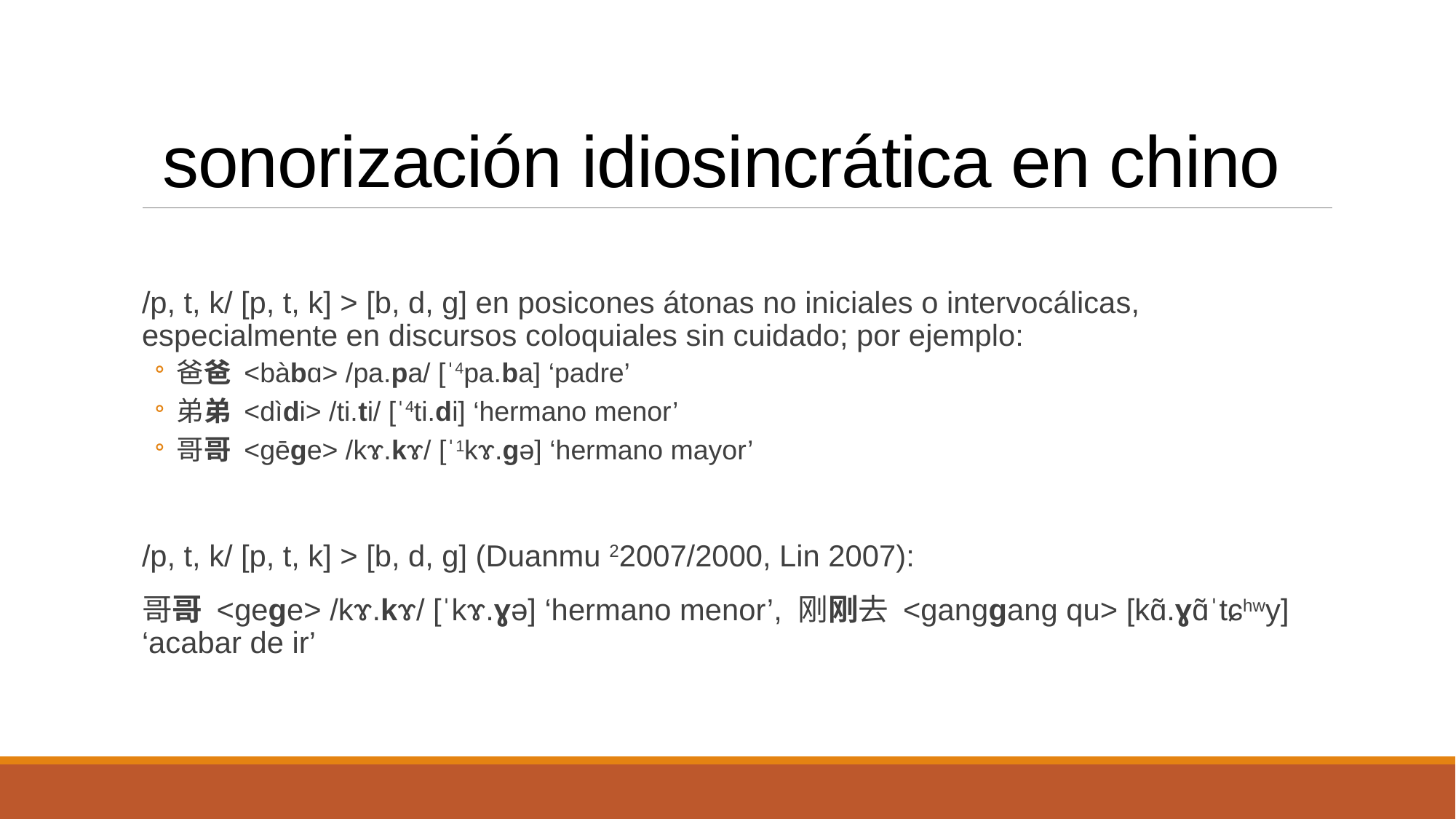

# sonorización idiosincrática en chino

/p, t, k/ [p, t, k] > [b, d, g] en posicones átonas no iniciales o intervocálicas, especialmente en discursos coloquiales sin cuidado; por ejemplo:
爸爸 <bàbɑ> /pa.pa/ [ˈ4pa.ba] ‘padre’
弟弟 <dìdi> /ti.ti/ [ˈ4ti.di] ‘hermano menor’
哥哥 <ɡēɡe> /kɤ.kɤ/ [ˈ1kɤ.gə] ‘hermano mayor’

/p, t, k/ [p, t, k] > [b, d, g] (Duanmu 22007/2000, Lin 2007):
哥哥 <gege> /kɤ.kɤ/ [ˈkɤ.ɣə] ‘hermano menor’, 刚刚去 <ɡanɡɡanɡ qu> [kɑ̃.ɣɑ̃ˈtɕhwy] ‘acabar de ir’